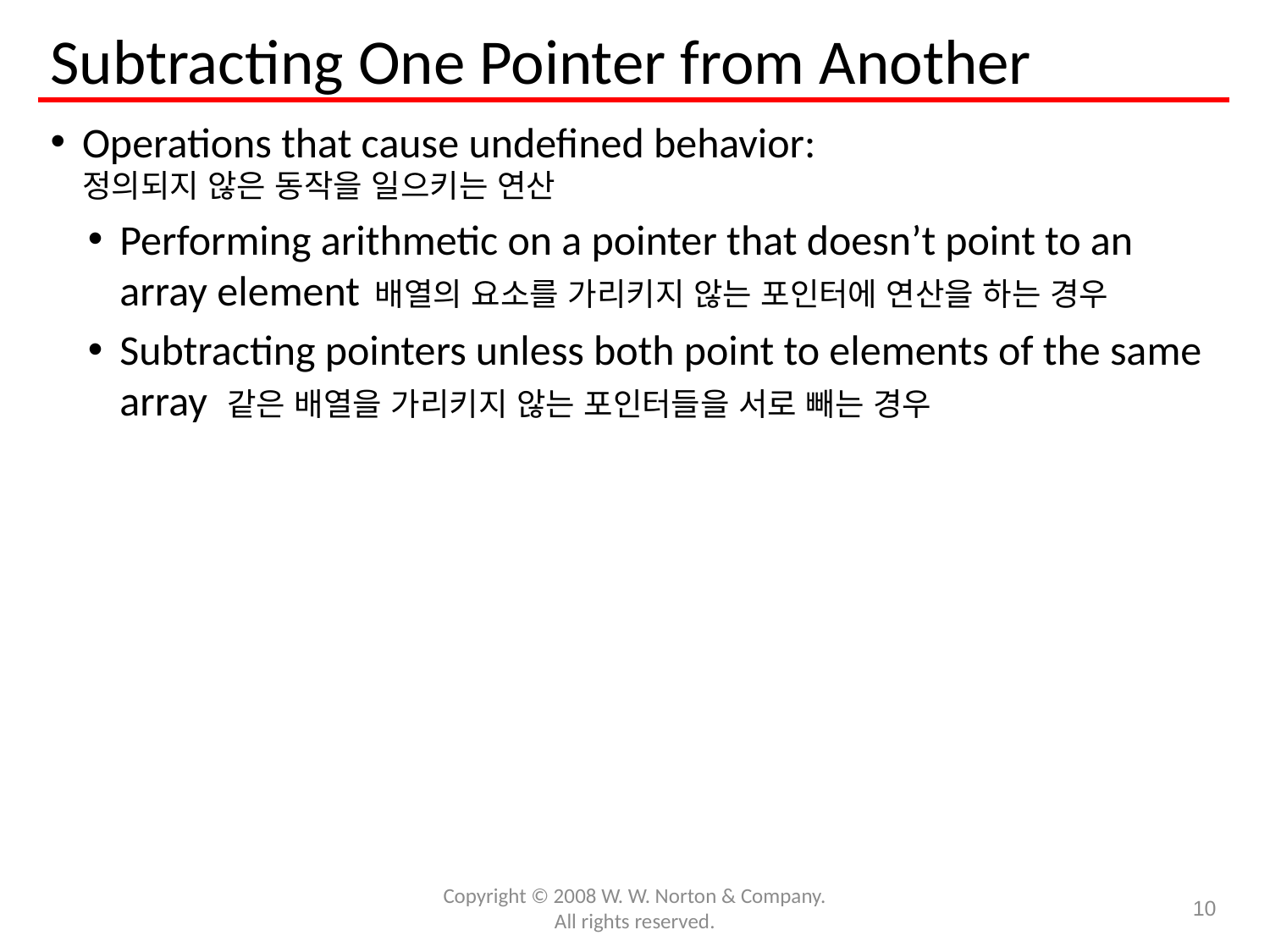

# Subtracting One Pointer from Another
Operations that cause undefined behavior:
정의되지 않은 동작을 일으키는 연산
Performing arithmetic on a pointer that doesn’t point to an array element 배열의 요소를 가리키지 않는 포인터에 연산을 하는 경우
Subtracting pointers unless both point to elements of the same array 같은 배열을 가리키지 않는 포인터들을 서로 빼는 경우
Copyright © 2008 W. W. Norton & Company.
All rights reserved.
10